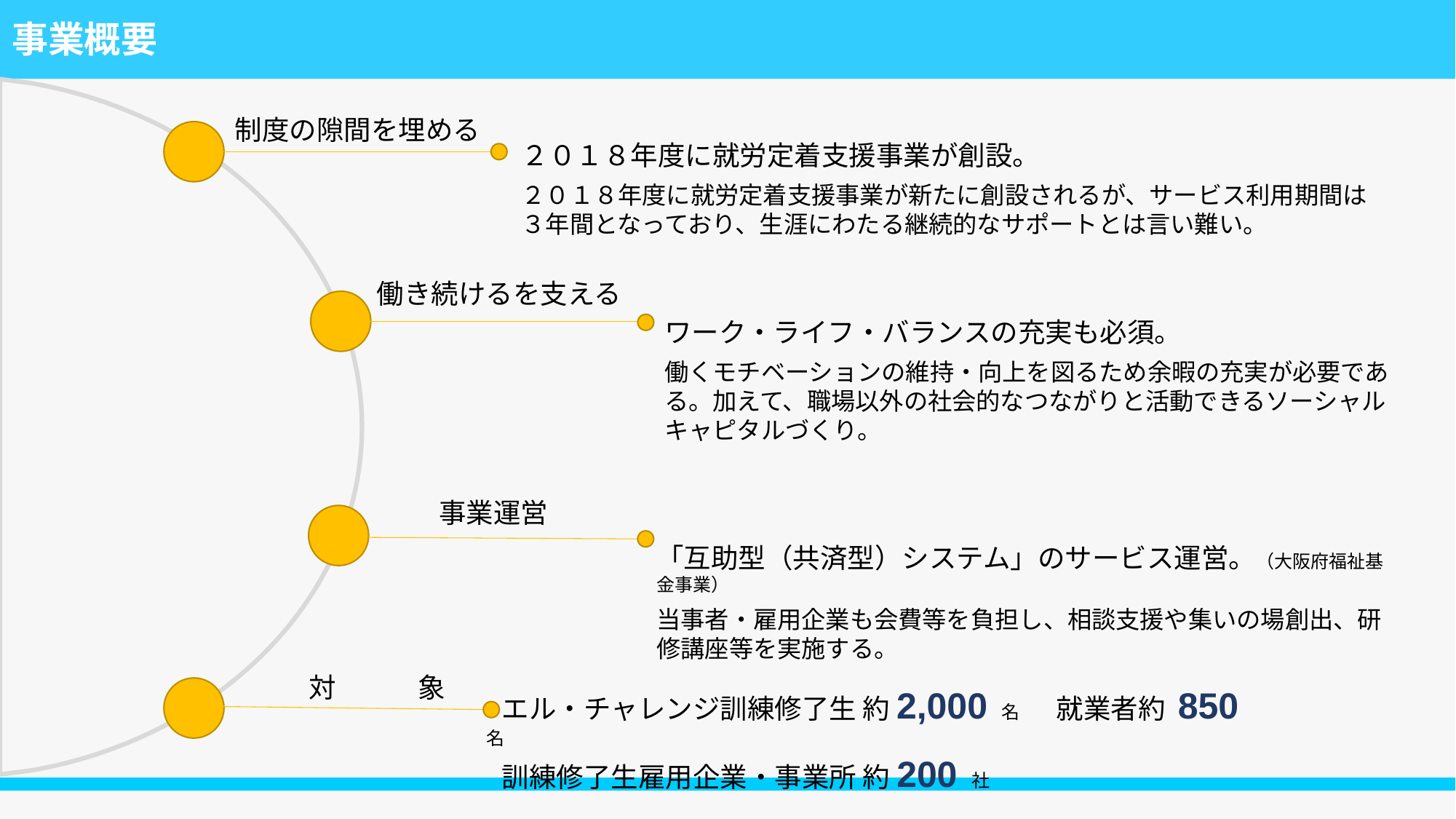

事業概要

制度の隙間を埋める

２０１８年度に就労定着支援事業が創設。

２０１８年度に就労定着支援事業が新たに創設されるが、サービス利用期間は３年間となっており、生涯にわたる継続的なサポートとは言い難い。

働き続けるを支える

ワーク・ライフ・バランスの充実も必須。

働くモチベーションの維持・向上を図るため余暇の充実が必要である。加えて、職場以外の社会的なつながりと活動できるソーシャルキャピタルづくり。

事業運営

「互助型（共済型）システム」のサービス運営。（大阪府福祉基金事業）

当事者・雇用企業も会費等を負担し、相談支援や集いの場創出、研修講座等を実施する。
対　　　象

エル・チャレンジ訓練修了生 約2,000 名　　就業者約 850 名

訓練修了生雇用企業・事業所 約200 社